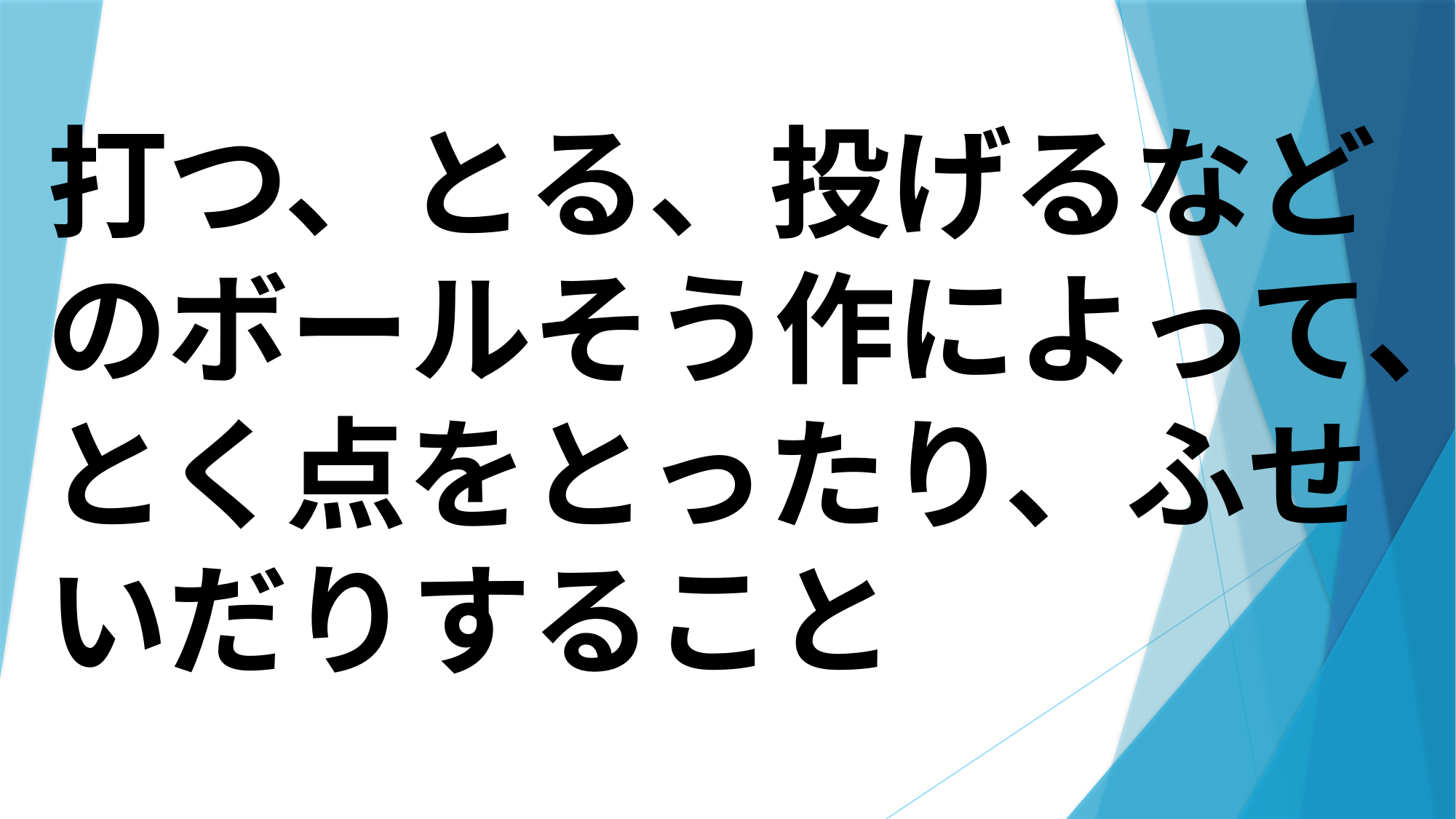

打つ、とる、投げるなどのボールそう作によって、とく点をとったり、ふせいだりすること